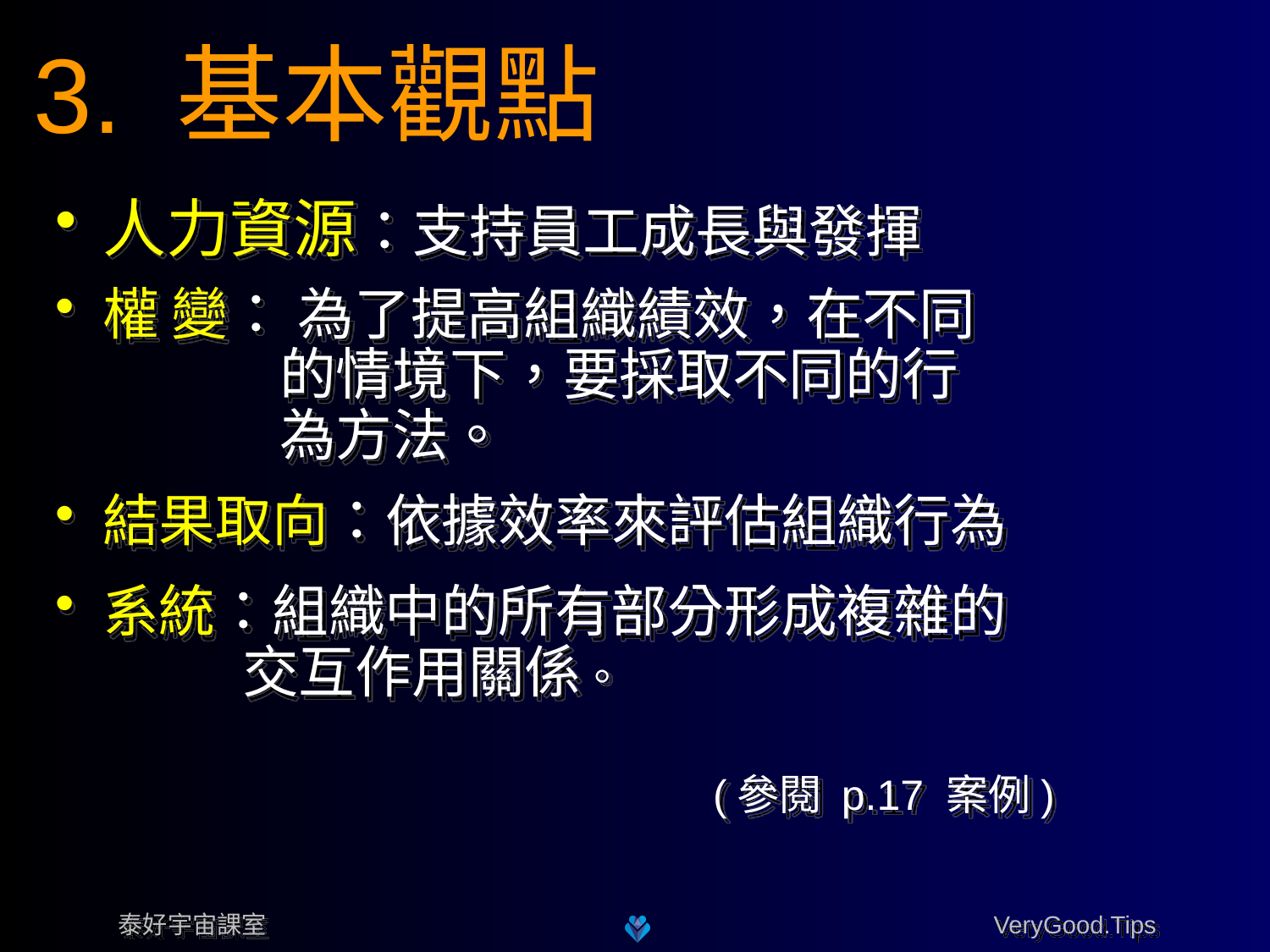

# 3. 基本觀點
人力資源：支持員工成長與發揮

權 變： 為了提高組織績效，在不同
              的情境下，要採取不同的行
              為方法。

結果取向：依據效率來評估組織行為

系統：組織中的所有部分形成複雜的
           交互作用關係。
                                          (參閱 p.17 案例)